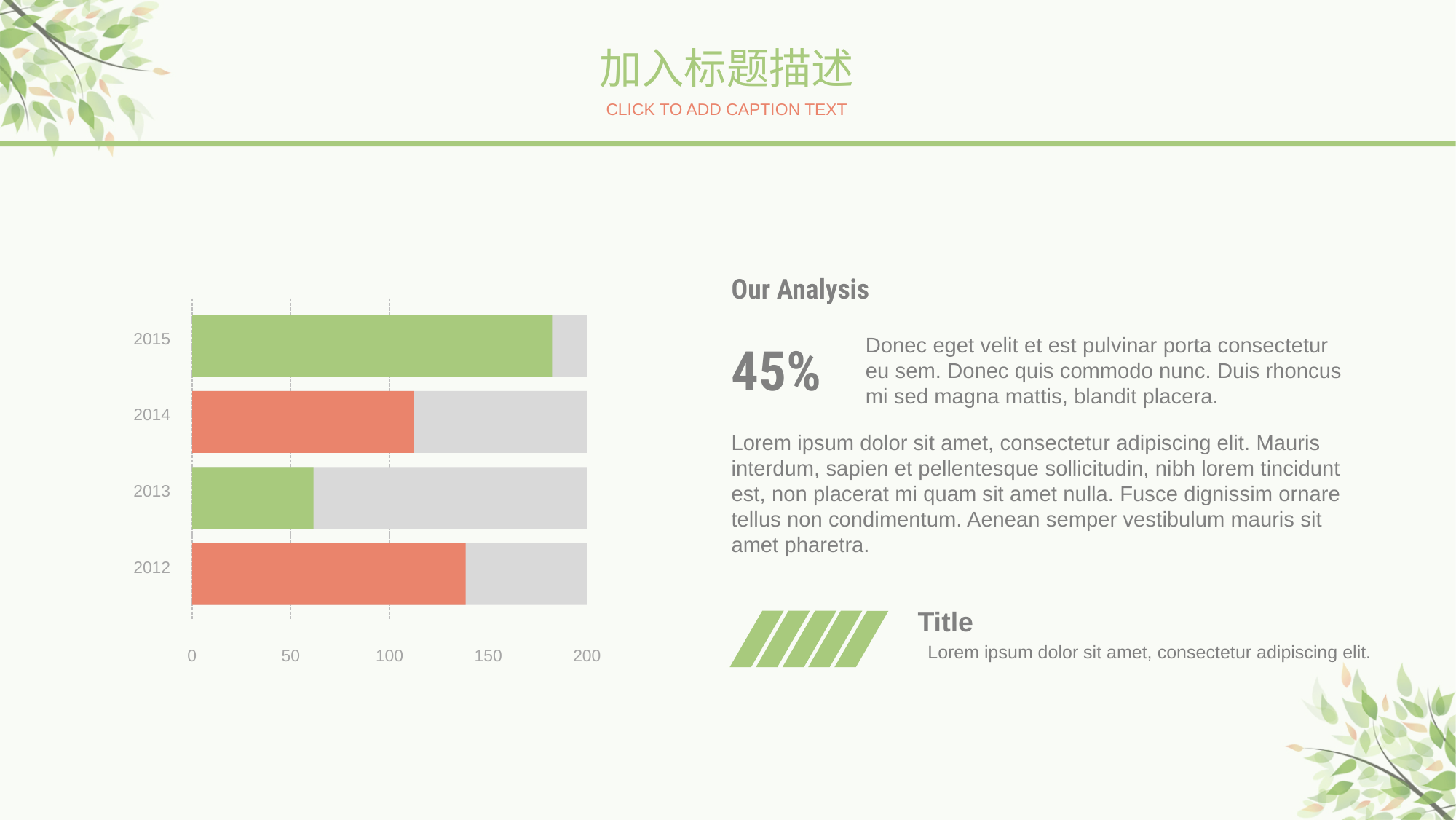

加入标题描述
CLICK TO ADD CAPTION TEXT

Our Analysis

2015

2014

2013

2012
0
50
100
150
200
Donec eget velit et est pulvinar porta consectetur eu sem. Donec quis commodo nunc. Duis rhoncus mi sed magna mattis, blandit placera.
45%
Lorem ipsum dolor sit amet, consectetur adipiscing elit. Mauris interdum, sapien et pellentesque sollicitudin, nibh lorem tincidunt est, non placerat mi quam sit amet nulla. Fusce dignissim ornare tellus non condimentum. Aenean semper vestibulum mauris sit amet pharetra.
Title

Lorem ipsum dolor sit amet, consectetur adipiscing elit.